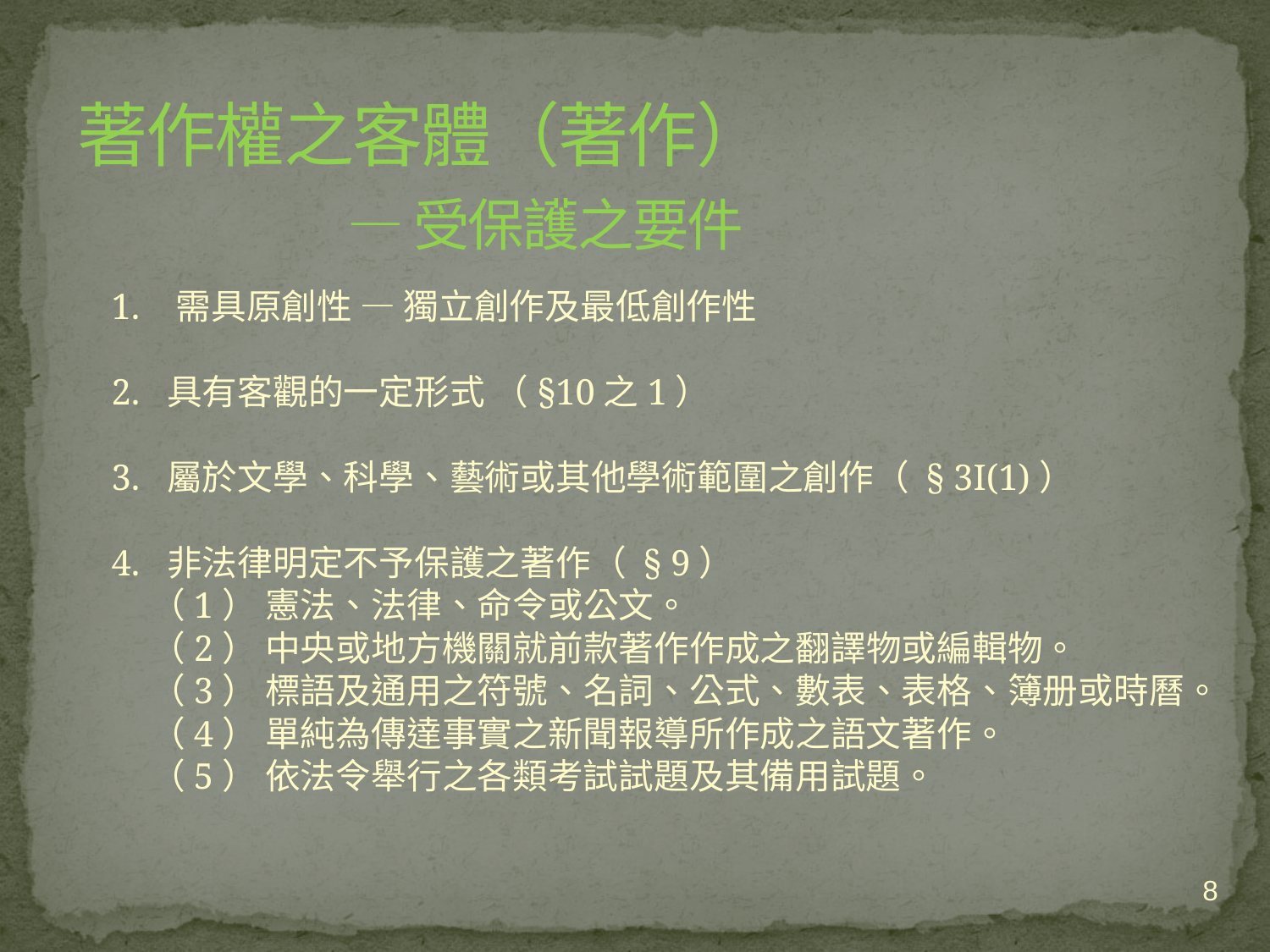

# 著作權之客體（著作） — 受保護之要件
 1.   需具原創性 — 獨立創作及最低創作性

 2.  具有客觀的一定形式 （§10之1）

 3.  屬於文學、科學、藝術或其他學術範圍之創作（ § 3I(1)）

 4.  非法律明定不予保護之著作（ § 9）
     （1） 憲法、法律、命令或公文。
     （2） 中央或地方機關就前款著作作成之翻譯物或編輯物。
     （3） 標語及通用之符號、名詞、公式、數表、表格、簿册或時曆。
     （4） 單純為傳達事實之新聞報導所作成之語文著作。
     （5） 依法令舉行之各類考試試題及其備用試題。
8